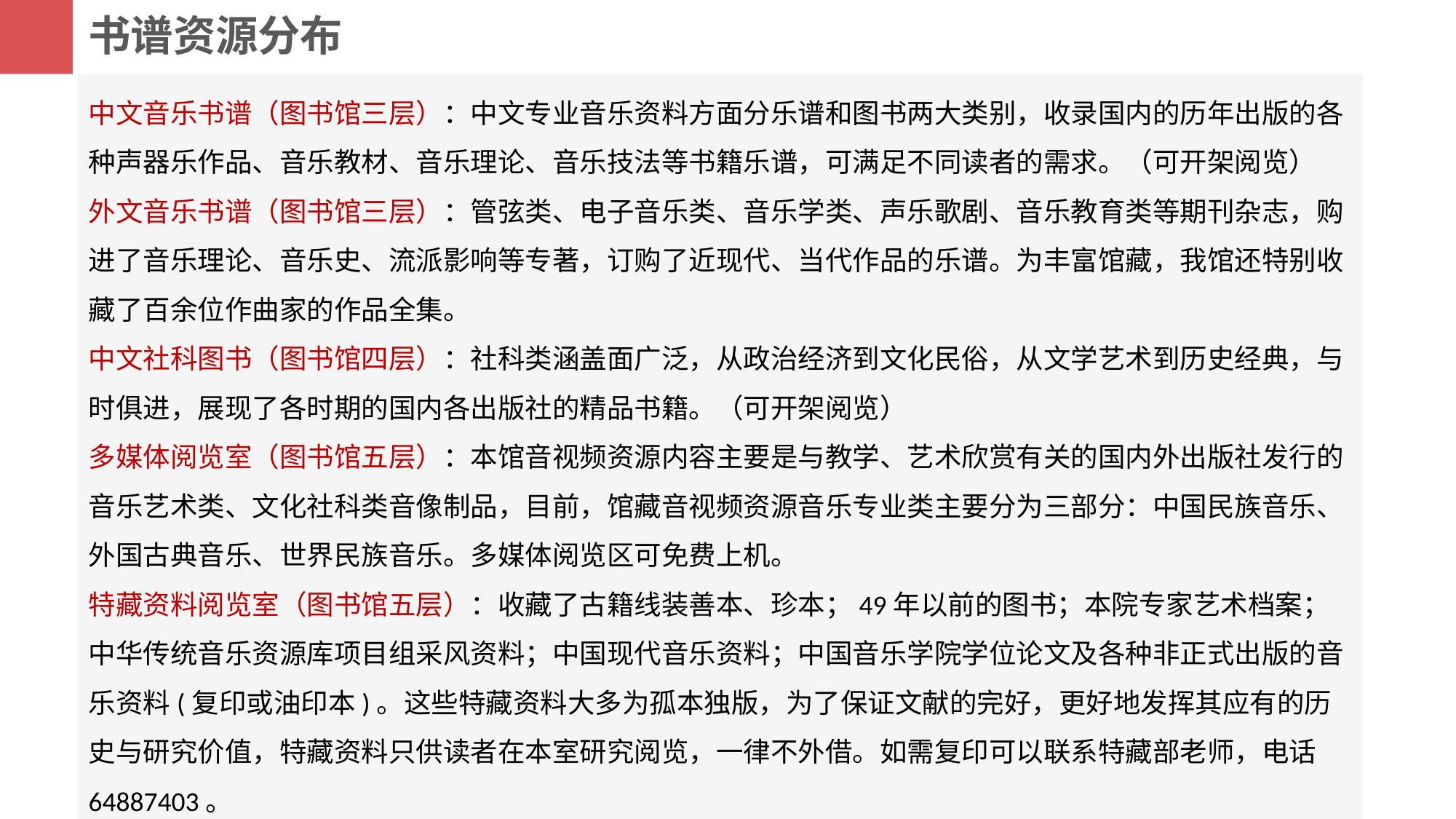

书谱资源分布
中文音乐书谱（图书馆三层）：中文专业音乐资料方面分乐谱和图书两大类别，收录国内的历年出版的各种声器乐作品、音乐教材、音乐理论、音乐技法等书籍乐谱，可满足不同读者的需求。（可开架阅览）
外文音乐书谱（图书馆三层）：管弦类、电子音乐类、音乐学类、声乐歌剧、音乐教育类等期刊杂志，购进了音乐理论、音乐史、流派影响等专著，订购了近现代、当代作品的乐谱。为丰富馆藏，我馆还特别收藏了百余位作曲家的作品全集。
中文社科图书（图书馆四层）：社科类涵盖面广泛，从政治经济到文化民俗，从文学艺术到历史经典，与时俱进，展现了各时期的国内各出版社的精品书籍。（可开架阅览）
多媒体阅览室（图书馆五层）：本馆音视频资源内容主要是与教学、艺术欣赏有关的国内外出版社发行的音乐艺术类、文化社科类音像制品，目前，馆藏音视频资源音乐专业类主要分为三部分：中国民族音乐、外国古典音乐、世界民族音乐。多媒体阅览区可免费上机。
特藏资料阅览室（图书馆五层）：收藏了古籍线装善本、珍本；49年以前的图书；本院专家艺术档案；中华传统音乐资源库项目组采风资料；中国现代音乐资料；中国音乐学院学位论文及各种非正式出版的音乐资料(复印或油印本)。这些特藏资料大多为孤本独版，为了保证文献的完好，更好地发挥其应有的历史与研究价值，特藏资料只供读者在本室研究阅览，一律不外借。如需复印可以联系特藏部老师，电话64887403。